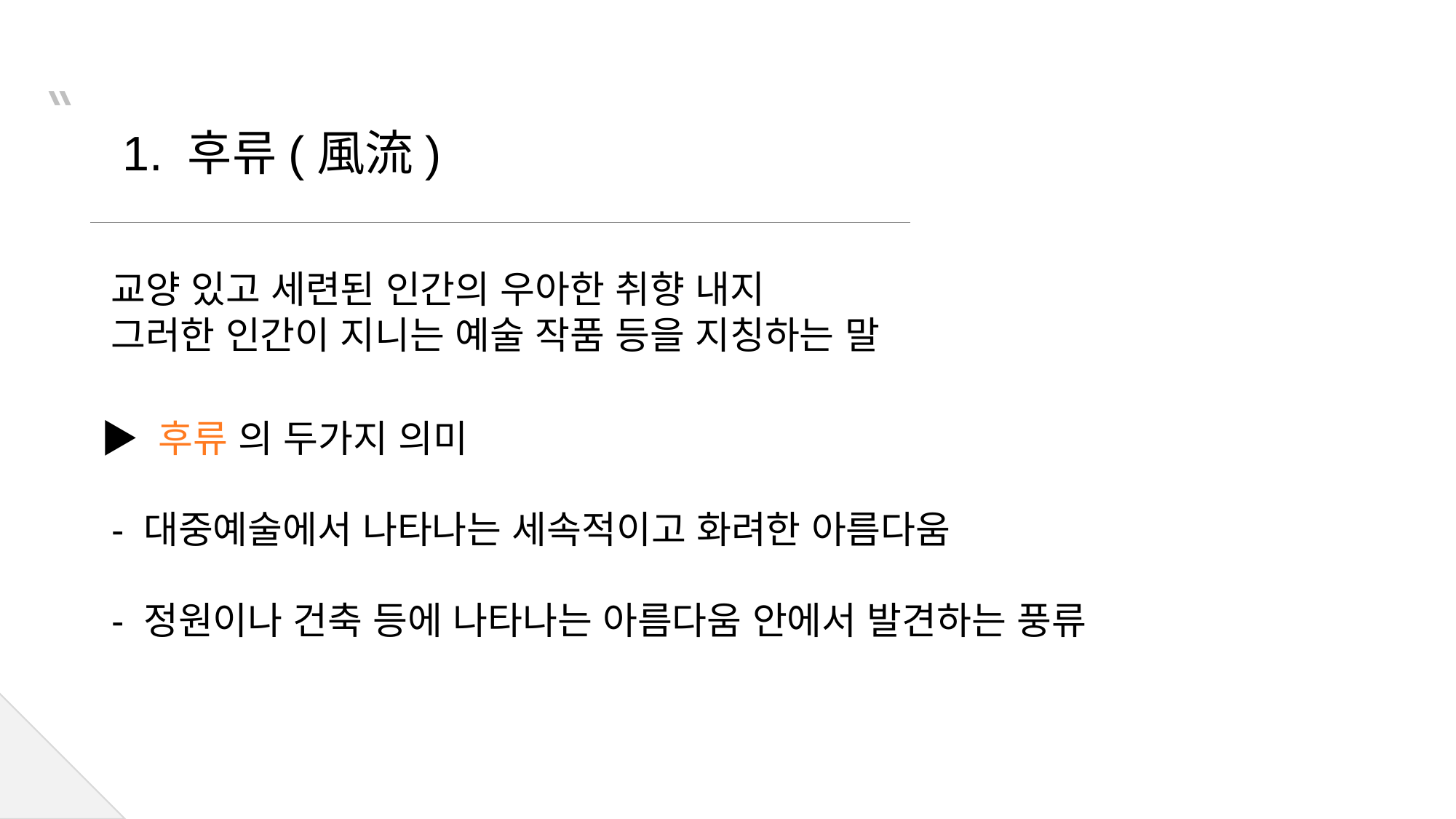

“
   1. 후류(風流)

교양 있고 세련된 인간의 우아한 취향 내지
그러한 인간이 지니는 예술 작품 등을 지칭하는 말
▶ 후류 의 두가지 의미

 - 대중예술에서 나타나는 세속적이고 화려한 아름다움

 - 정원이나 건축 등에 나타나는 아름다움 안에서 발견하는 풍류